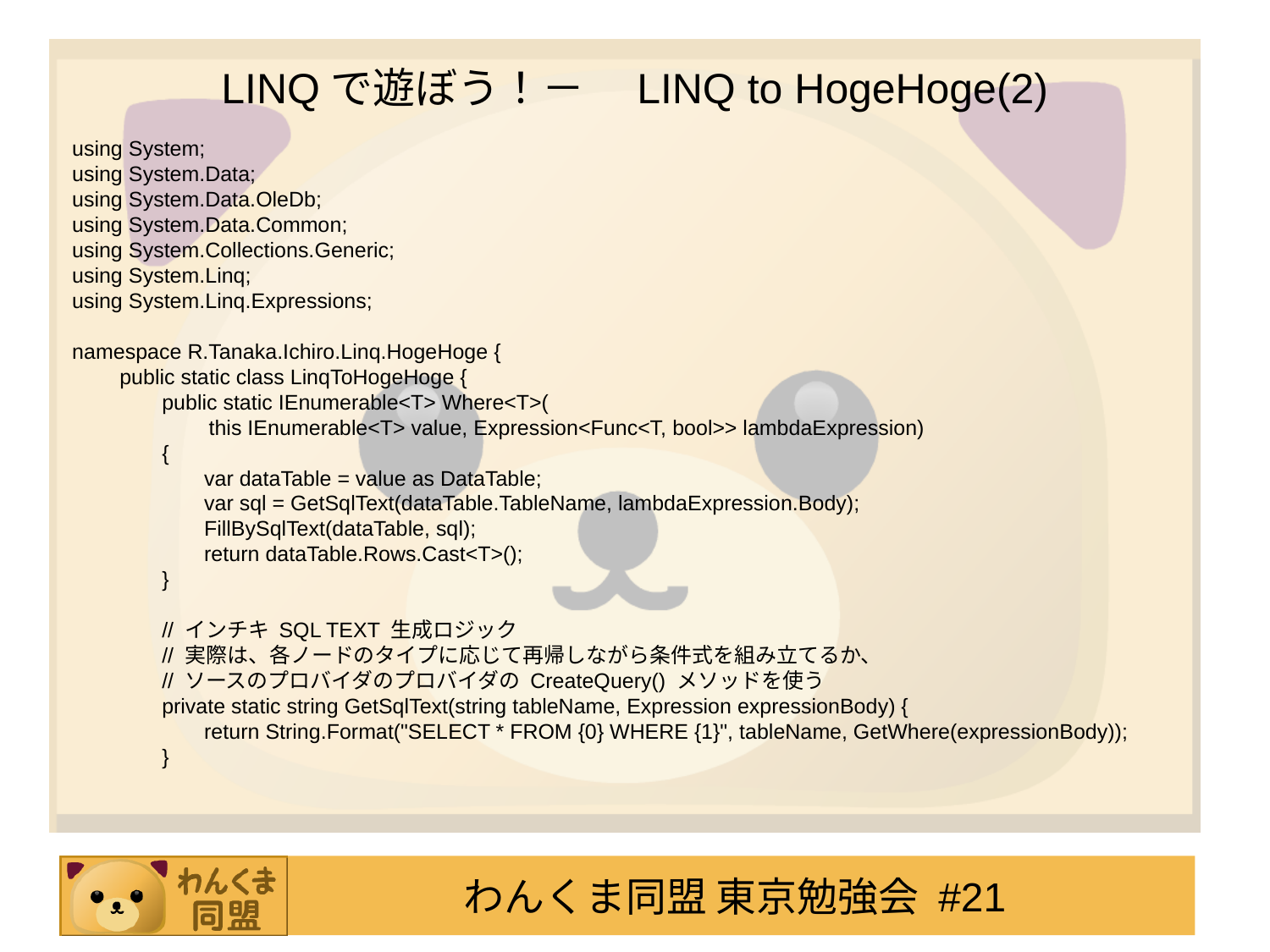

# LINQで遊ぼう！－　LINQ to HogeHoge(2)
using System;
using System.Data;
using System.Data.OleDb;
using System.Data.Common;
using System.Collections.Generic;
using System.Linq;
using System.Linq.Expressions;

namespace R.Tanaka.Ichiro.Linq.HogeHoge {
　　public static class LinqToHogeHoge {
　　　　public static IEnumerable<T> Where<T>(
　　　　　　 this IEnumerable<T> value, Expression<Func<T, bool>> lambdaExpression)
　　　　{
　　　　　　var dataTable = value as DataTable;
　　　　　　var sql = GetSqlText(dataTable.TableName, lambdaExpression.Body);
　　　　　　FillBySqlText(dataTable, sql);
　　　　　　return dataTable.Rows.Cast<T>();
　　　　}

　　　　// インチキ SQL TEXT 生成ロジック
　　　　// 実際は、各ノードのタイプに応じて再帰しながら条件式を組み立てるか、
　　　　// ソースのプロバイダのプロバイダの CreateQuery() メソッドを使う
　　　　private static string GetSqlText(string tableName, Expression expressionBody) {
　　　　　　return String.Format("SELECT * FROM {0} WHERE {1}", tableName, GetWhere(expressionBody));
　　　　}